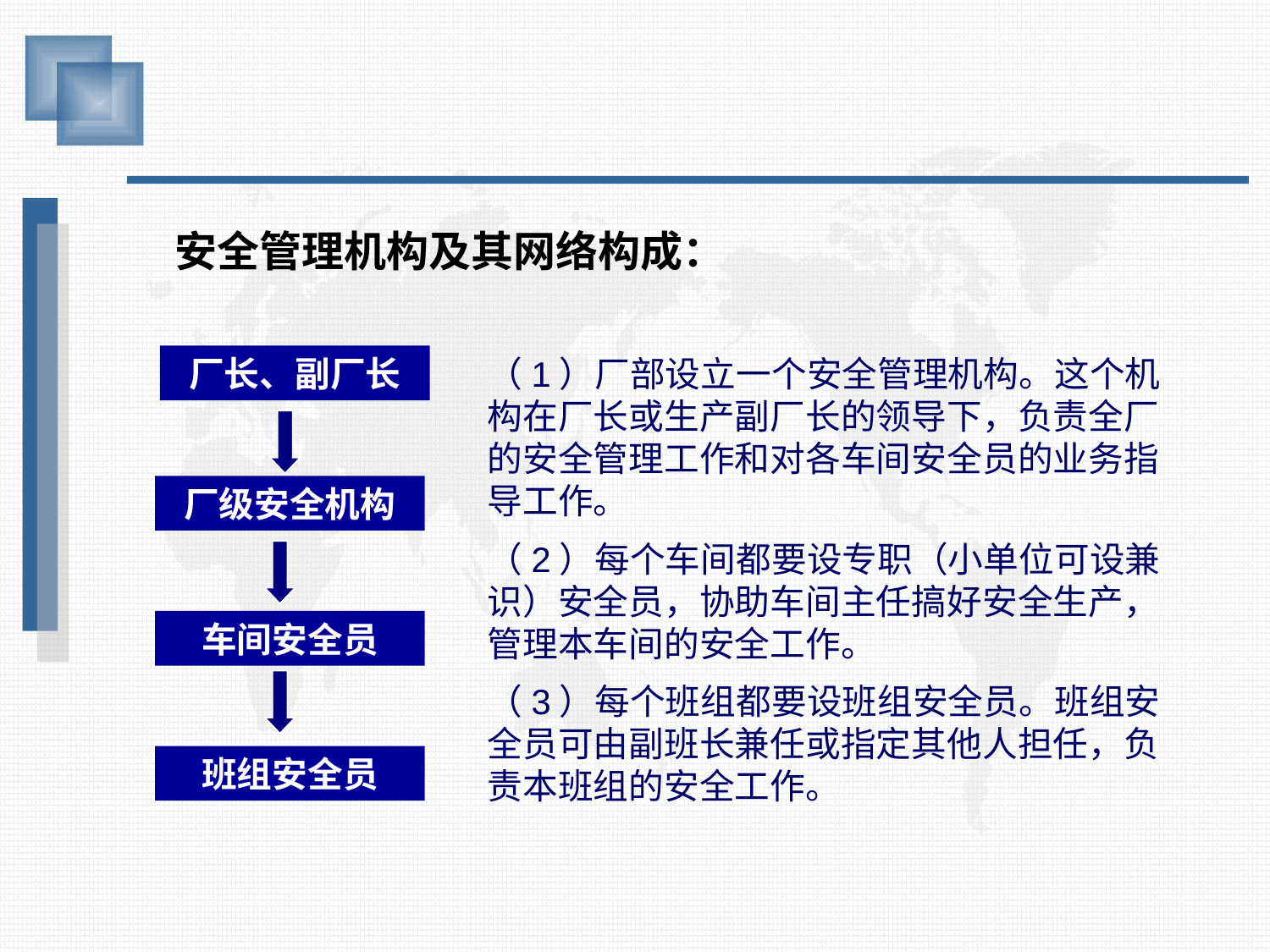

安全管理机构及其网络构成：
（1）厂部设立一个安全管理机构。这个机构在厂长或生产副厂长的领导下，负责全厂的安全管理工作和对各车间安全员的业务指导工作。
（2）每个车间都要设专职（小单位可设兼识）安全员，协助车间主任搞好安全生产，管理本车间的安全工作。
（3）每个班组都要设班组安全员。班组安全员可由副班长兼任或指定其他人担任，负责本班组的安全工作。

厂长、副厂长

厂级安全机构

车间安全员

班组安全员